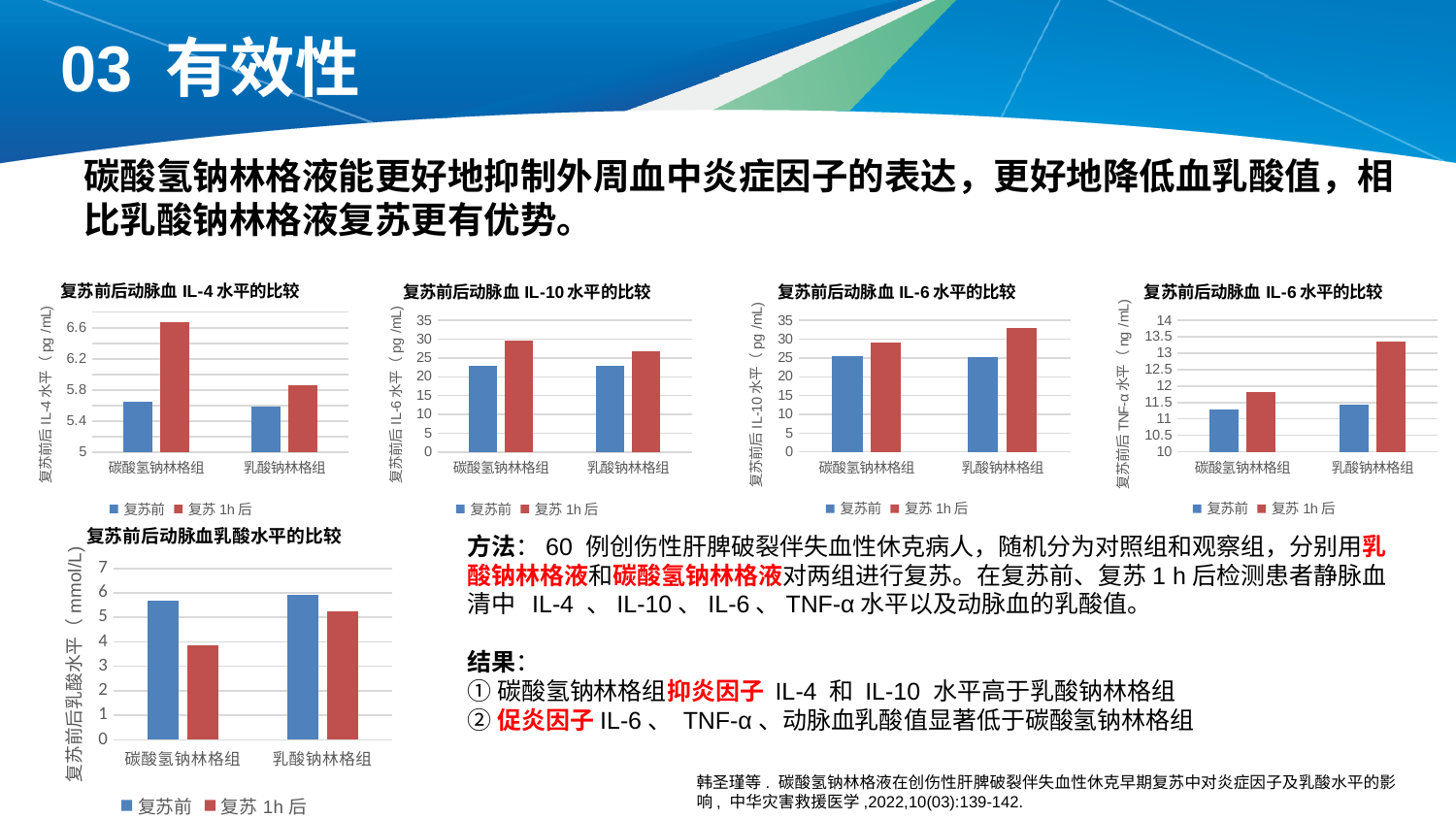

03 有效性
碳酸氢钠林格液能更好地抑制外周血中炎症因子的表达，更好地降低血乳酸值，相比乳酸钠林格液复苏更有优势。

### Chart: 复苏前后动脉血IL-4水平的比较

| Category | 复苏前 | 复苏1h后 |
|---|---|---|
| 碳酸氢钠林格组 | 5.65 | 6.67 |
| 乳酸钠林格组 | 5.58 | 5.86 |

### Chart: 复苏前后动脉血IL-10水平的比较

| Category | 复苏前 | 复苏1h后 |
|---|---|---|
| 碳酸氢钠林格组 | 22.84 | 29.49 |
| 乳酸钠林格组 | 22.93 | 26.71 |

### Chart: 复苏前后动脉血IL-6水平的比较

| Category | 复苏前 | 复苏1h后 |
|---|---|---|
| 碳酸氢钠林格组 | 25.4 | 29.21 |
| 乳酸钠林格组 | 25.28 | 32.91 |

### Chart: 复苏前后动脉血IL-6水平的比较

| Category | 复苏前 | 复苏1h后 |
|---|---|---|
| 碳酸氢钠林格组 | 11.3 | 11.82 |
| 乳酸钠林格组 | 11.42 | 13.36 |

### Chart: 复苏前后动脉血乳酸水平的比较

| Category | 复苏前 | 复苏1h后 |
|---|---|---|
| 碳酸氢钠林格组 | 5.68 | 3.86 |
| 乳酸钠林格组 | 5.92 | 5.23 |
方法：60 例创伤性肝脾破裂伴失血性休克病人，随机分为对照组和观察组，分别用乳酸钠林格液和碳酸氢钠林格液对两组进行复苏。在复苏前、复苏1 h后检测患者静脉血清中  IL-4 、IL-10、IL-6、TNF-α水平以及动脉血的乳酸值。

结果：
①碳酸氢钠林格组抑炎因子 IL-4 和 IL-10 水平高于乳酸钠林格组
②促炎因子IL-6、 TNF-α、动脉血乳酸值显著低于碳酸氢钠林格组
韩圣瑾等. 碳酸氢钠林格液在创伤性肝脾破裂伴失血性休克早期复苏中对炎症因子及乳酸水平的影响, 中华灾害救援医学,2022,10(03):139-142.